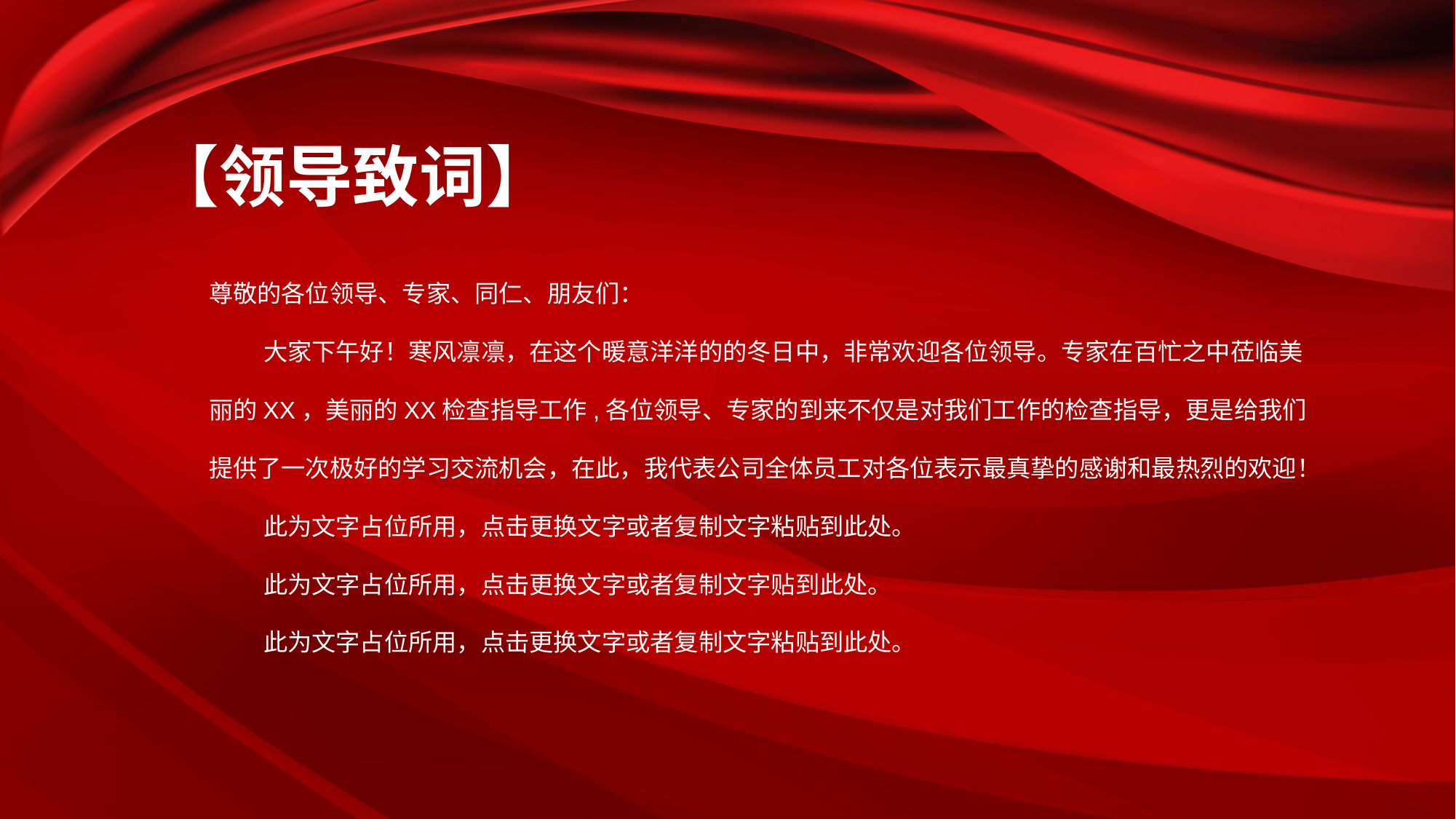

【领导致词】
尊敬的各位领导、专家、同仁、朋友们：
大家下午好！寒风凛凛，在这个暖意洋洋的的冬日中，非常欢迎各位领导。专家在百忙之中莅临美丽的XX，美丽的XX检查指导工作,各位领导、专家的到来不仅是对我们工作的检查指导，更是给我们提供了一次极好的学习交流机会，在此，我代表公司全体员工对各位表示最真挚的感谢和最热烈的欢迎！
此为文字占位所用，点击更换文字或者复制文字粘贴到此处。
此为文字占位所用，点击更换文字或者复制文字贴到此处。
此为文字占位所用，点击更换文字或者复制文字粘贴到此处。